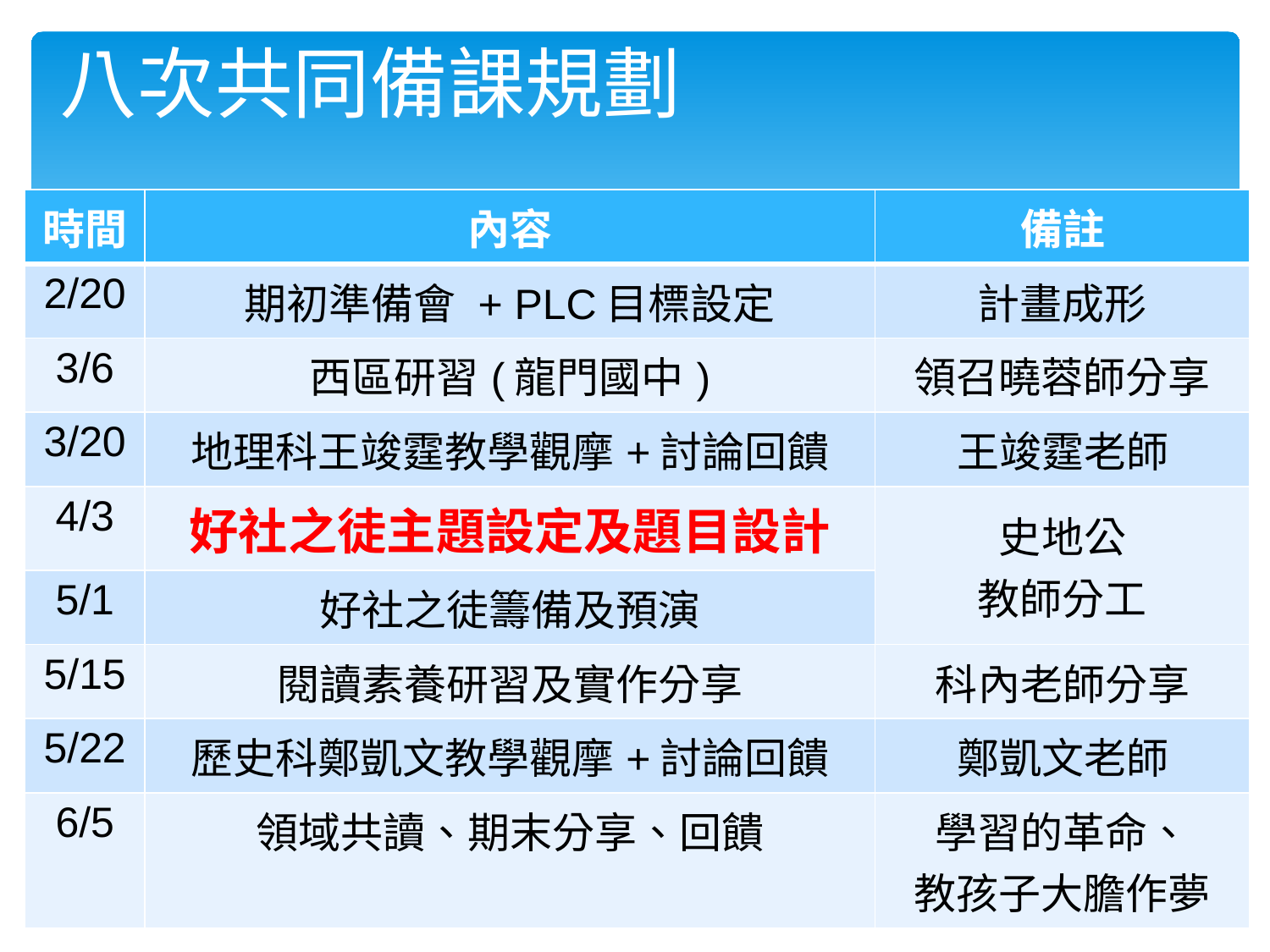

# 八次共同備課規劃
| 時間 | 內容 | 備註 |
| --- | --- | --- |
| 2/20 | 期初準備會 + PLC目標設定 | 計畫成形 |
| 3/6 | 西區研習(龍門國中) | 領召曉蓉師分享 |
| 3/20 | 地理科王竣霆教學觀摩+討論回饋 | 王竣霆老師 |
| 4/3 | 好社之徒主題設定及題目設計 | 史地公 教師分工 |
| 5/1 | 好社之徒籌備及預演 |  |
| 5/15 | 閱讀素養研習及實作分享 | 科內老師分享 |
| 5/22 | 歷史科鄭凱文教學觀摩+討論回饋 | 鄭凱文老師 |
| 6/5 | 領域共讀、期末分享、回饋 | 學習的革命、 教孩子大膽作夢 |